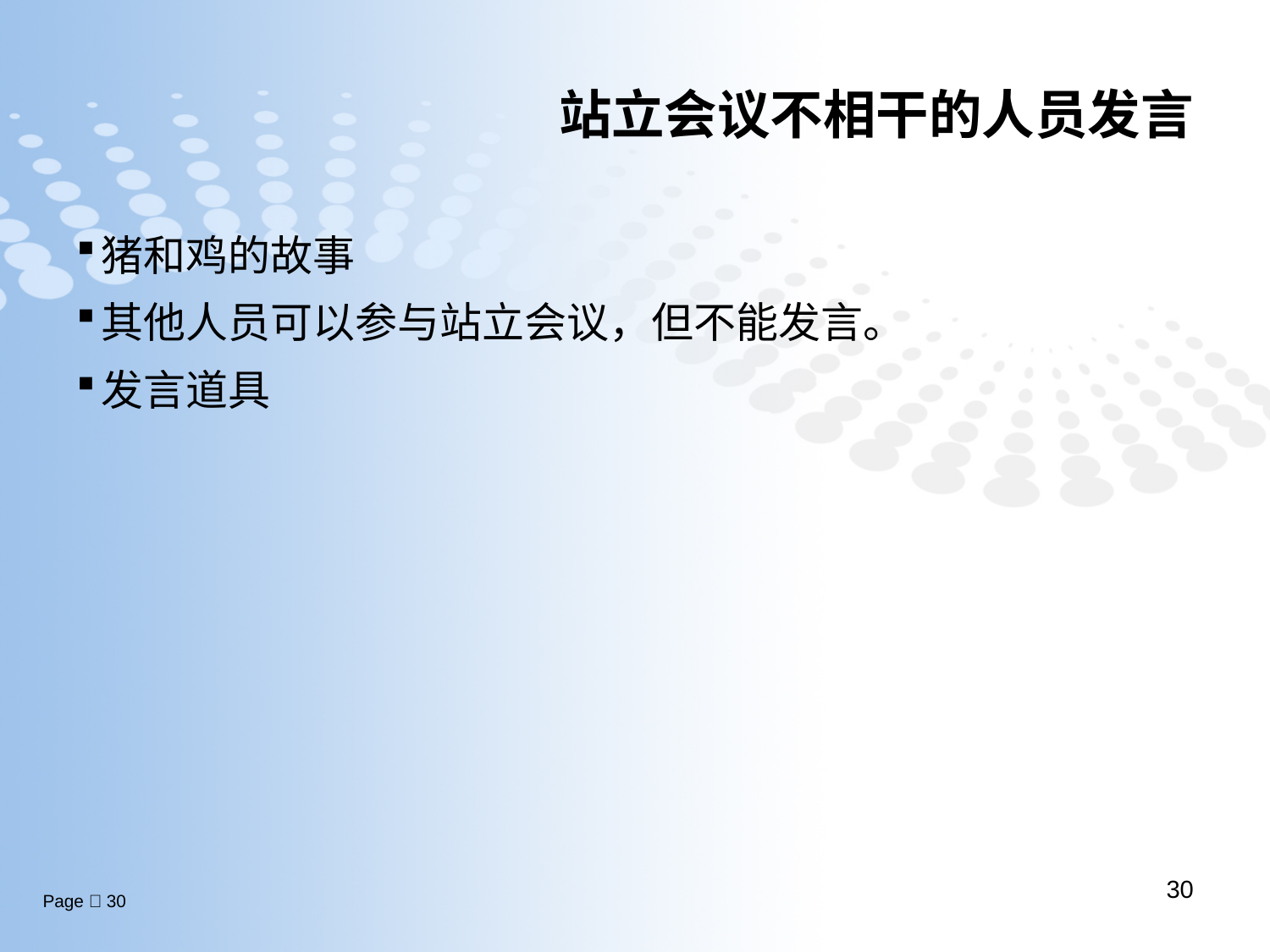

# 站立会议不相干的人员发言
猪和鸡的故事
其他人员可以参与站立会议，但不能发言。
发言道具
30